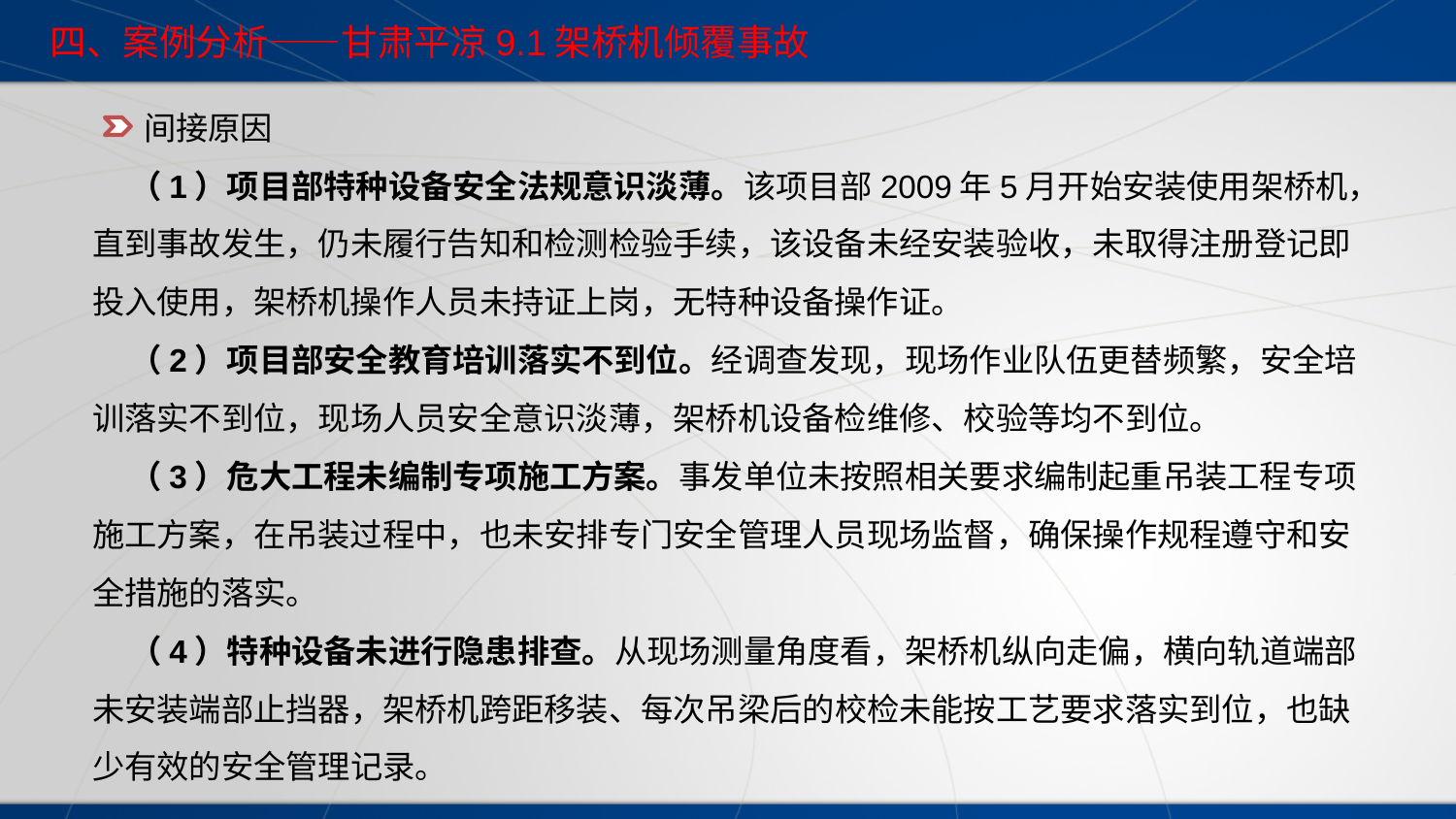

四、案例分析——甘肃平凉9.1架桥机倾覆事故
      间接原因
    （1）项目部特种设备安全法规意识淡薄。该项目部2009年5月开始安装使用架桥机，直到事故发生，仍未履行告知和检测检验手续，该设备未经安装验收，未取得注册登记即投入使用，架桥机操作人员未持证上岗，无特种设备操作证。
    （2）项目部安全教育培训落实不到位。经调查发现，现场作业队伍更替频繁，安全培训落实不到位，现场人员安全意识淡薄，架桥机设备检维修、校验等均不到位。
    （3）危大工程未编制专项施工方案。事发单位未按照相关要求编制起重吊装工程专项施工方案，在吊装过程中，也未安排专门安全管理人员现场监督，确保操作规程遵守和安全措施的落实。
    （4）特种设备未进行隐患排查。从现场测量角度看，架桥机纵向走偏，横向轨道端部未安装端部止挡器，架桥机跨距移装、每次吊梁后的校检未能按工艺要求落实到位，也缺少有效的安全管理记录。